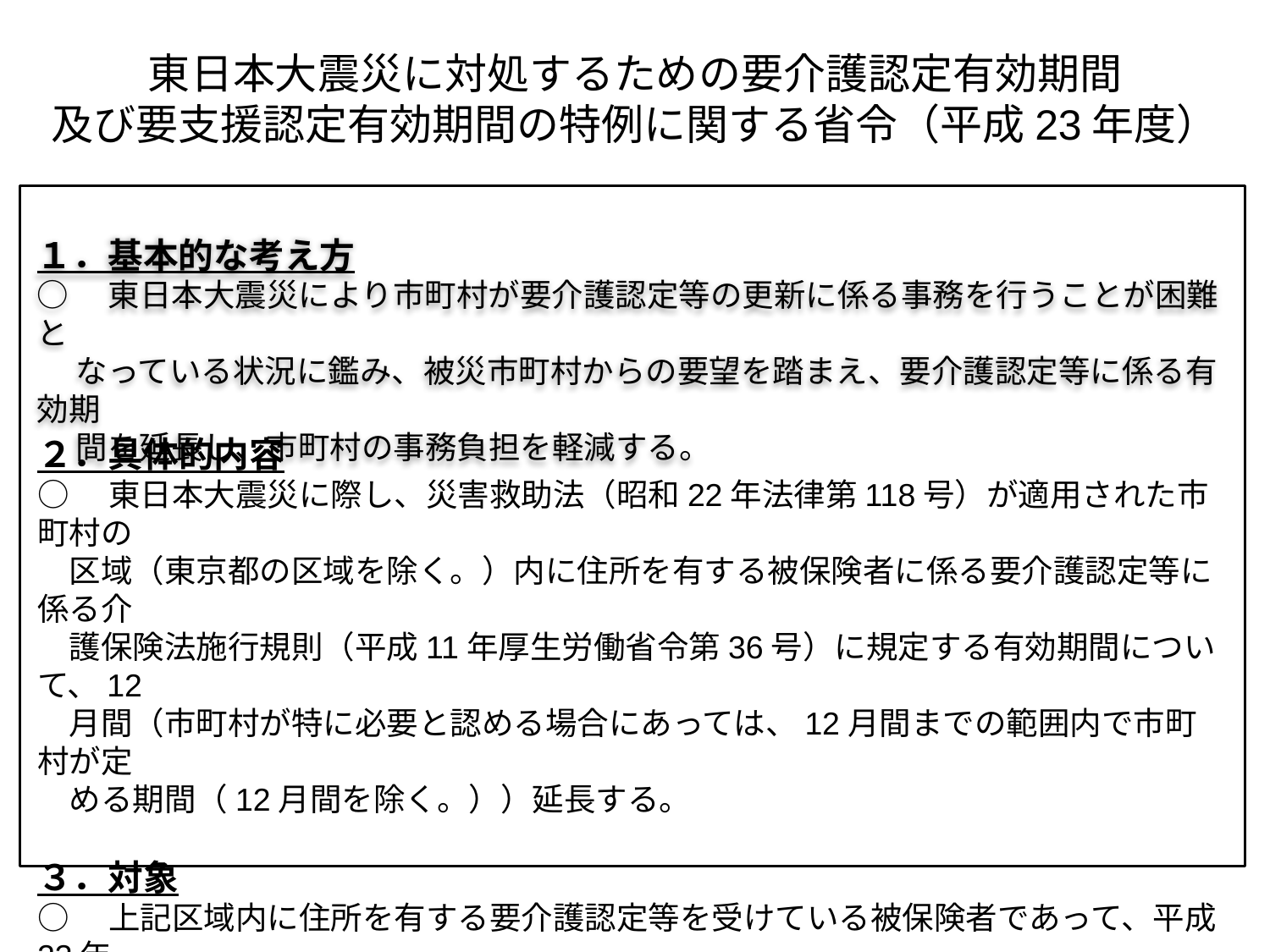

東日本大震災に対処するための要介護認定有効期間
及び要支援認定有効期間の特例に関する省令（平成23年度）

１．基本的な考え方
○　東日本大震災により市町村が要介護認定等の更新に係る事務を行うことが困難と
　 なっている状況に鑑み、被災市町村からの要望を踏まえ、要介護認定等に係る有効期
　 間を延長し、市町村の事務負担を軽減する。

２．具体的内容
○　東日本大震災に際し、災害救助法（昭和22年法律第118号）が適用された市町村の
　区域（東京都の区域を除く。）内に住所を有する被保険者に係る要介護認定等に係る介
　護保険法施行規則（平成11年厚生労働省令第36号）に規定する有効期間について、12
　月間（市町村が特に必要と認める場合にあっては、12月間までの範囲内で市町村が定
　める期間（12月間を除く。））延長する。

３．対象
○　上記区域内に住所を有する要介護認定等を受けている被保険者であって、平成23年
　 3月11日から平成24年3月31日までの間に有効期間が満了する被保険者。